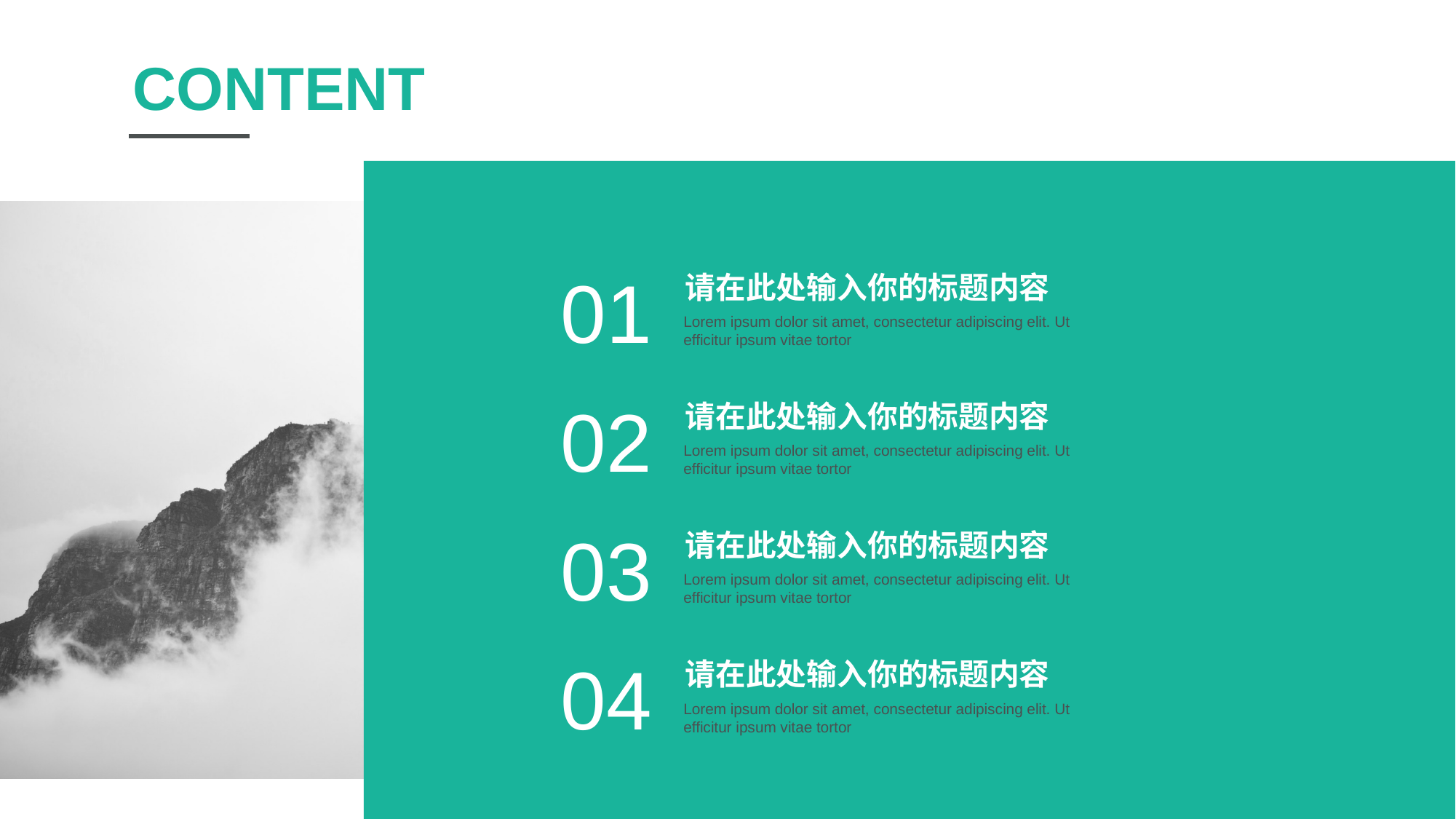

CONTENT

01
请在此处输入你的标题内容
Lorem ipsum dolor sit amet, consectetur adipiscing elit. Ut efficitur ipsum vitae tortor
02
请在此处输入你的标题内容
Lorem ipsum dolor sit amet, consectetur adipiscing elit. Ut efficitur ipsum vitae tortor
03
请在此处输入你的标题内容
Lorem ipsum dolor sit amet, consectetur adipiscing elit. Ut efficitur ipsum vitae tortor
04
请在此处输入你的标题内容
Lorem ipsum dolor sit amet, consectetur adipiscing elit. Ut efficitur ipsum vitae tortor